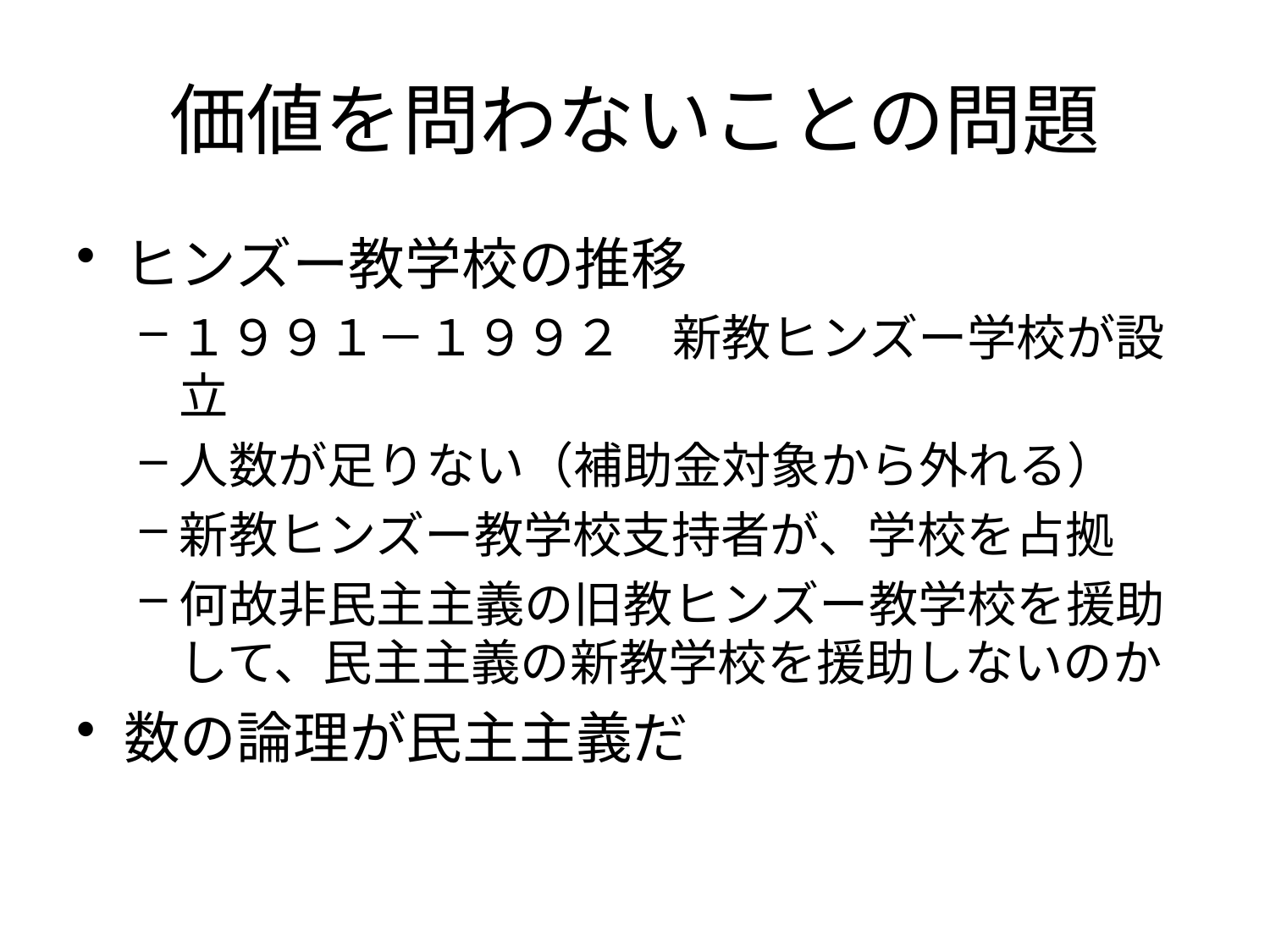

# 価値を問わないことの問題
ヒンズー教学校の推移
１９９１－１９９２　新教ヒンズー学校が設立
人数が足りない（補助金対象から外れる）
新教ヒンズー教学校支持者が、学校を占拠
何故非民主主義の旧教ヒンズー教学校を援助して、民主主義の新教学校を援助しないのか
数の論理が民主主義だ